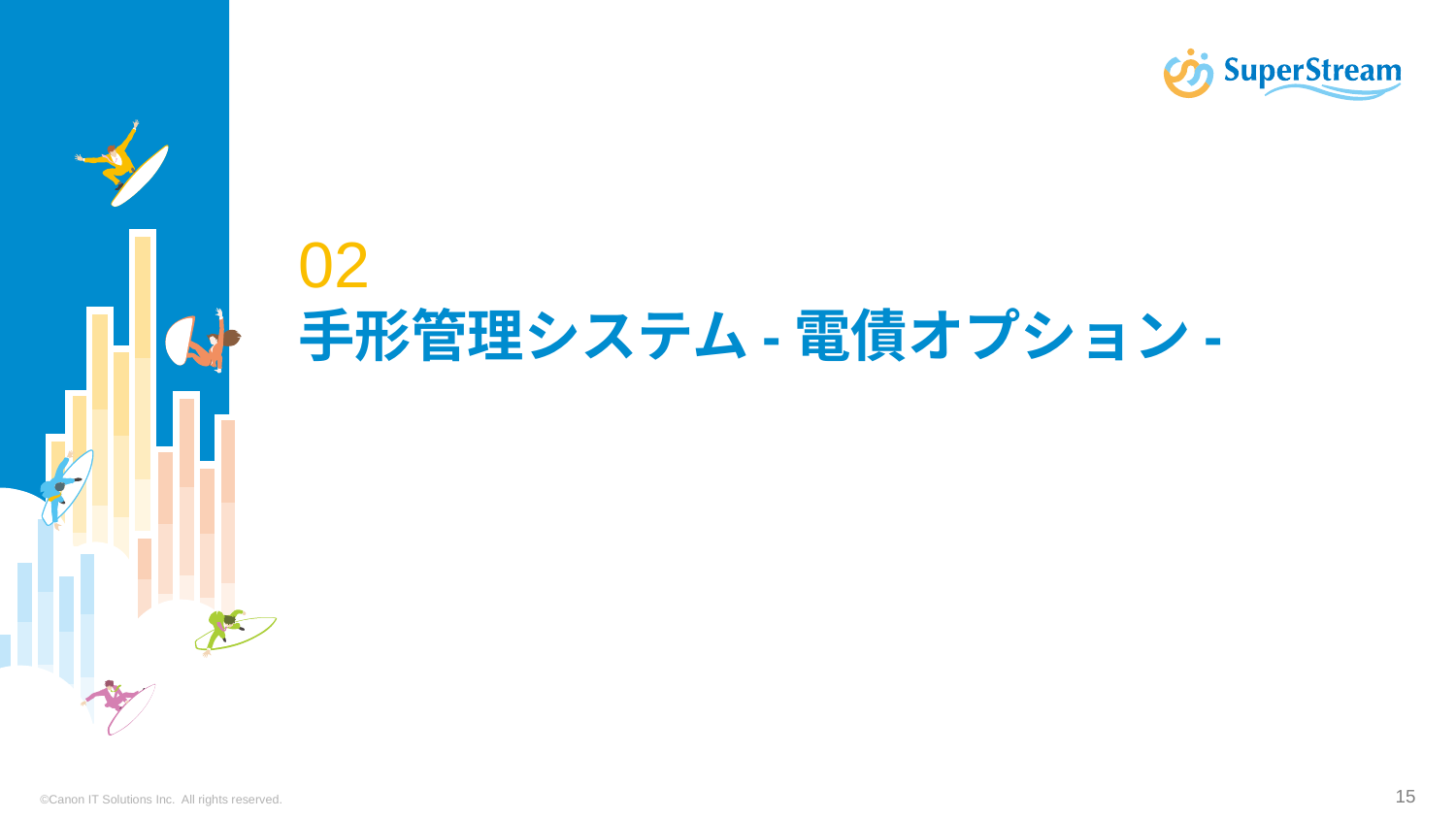

# 02 手形管理システム-電債オプション-
©Canon IT Solutions Inc.  All rights reserved.
15